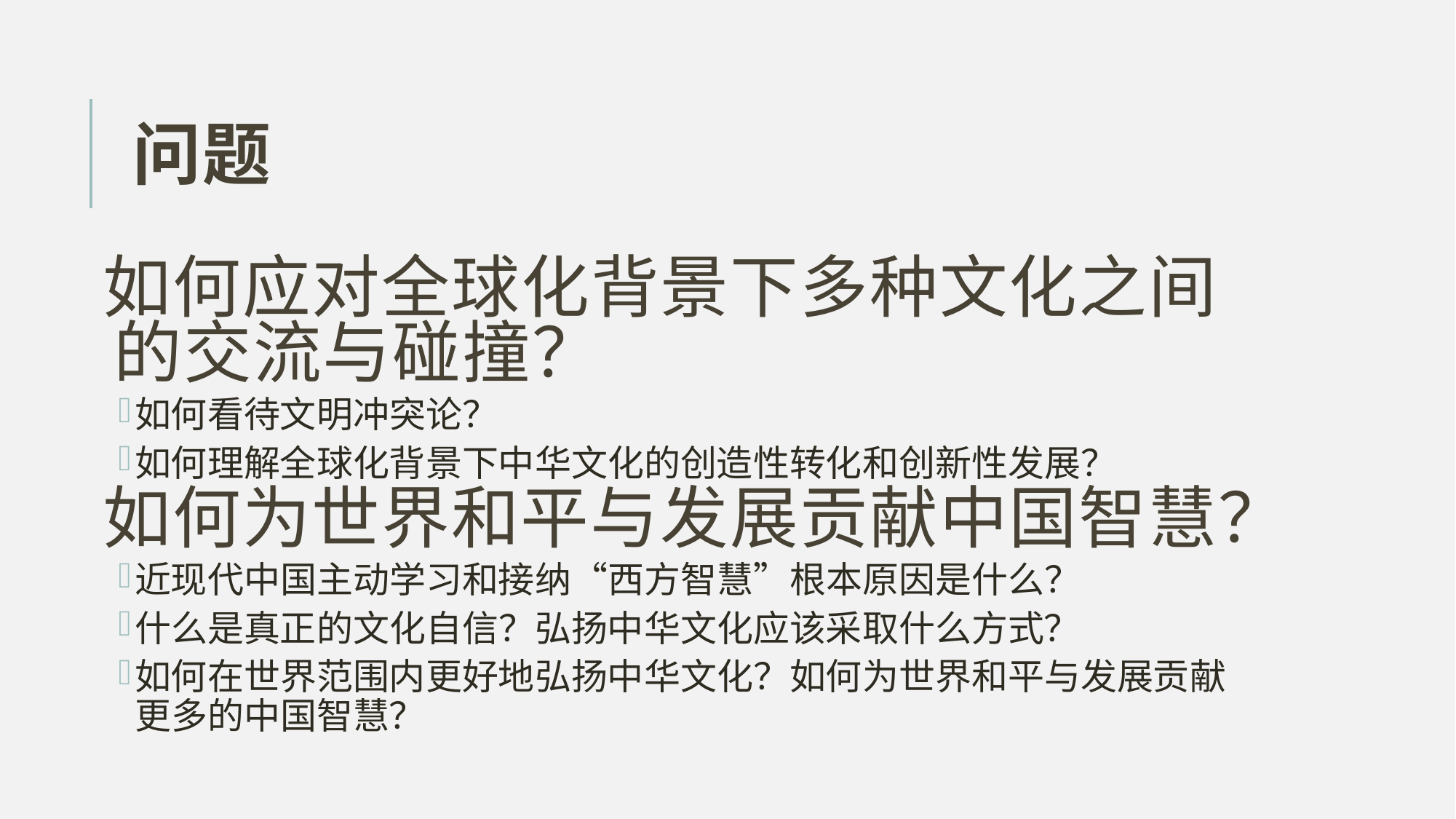

# 问题
如何应对全球化背景下多种文化之间的交流与碰撞？
如何看待文明冲突论？
如何理解全球化背景下中华文化的创造性转化和创新性发展？
如何为世界和平与发展贡献中国智慧？
近现代中国主动学习和接纳“西方智慧”根本原因是什么？
什么是真正的文化自信？弘扬中华文化应该采取什么方式？
如何在世界范围内更好地弘扬中华文化？如何为世界和平与发展贡献更多的中国智慧？